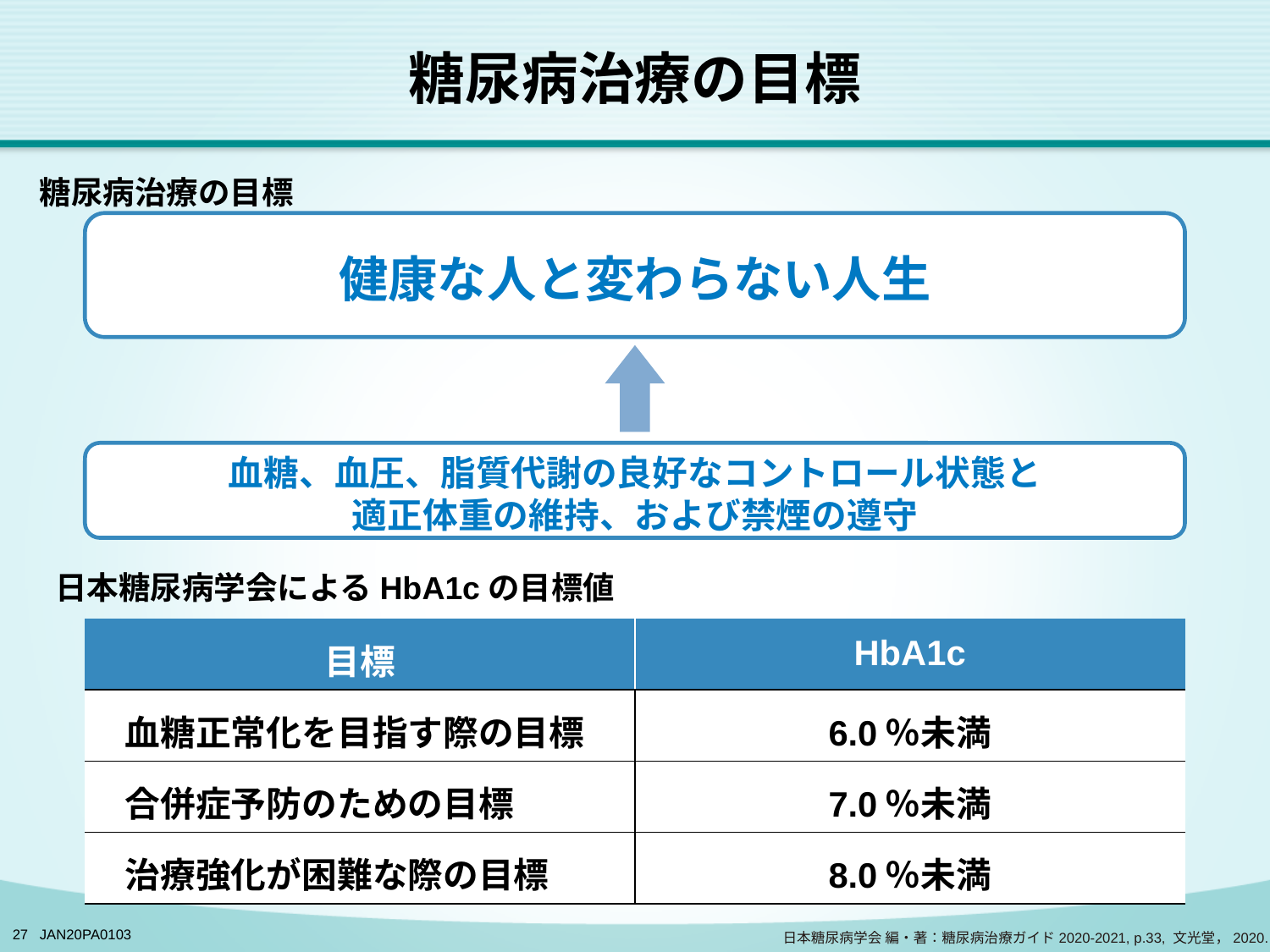

# 糖尿病治療の目標
糖尿病治療の目標
健康な人と変わらない人生

血糖、血圧、脂質代謝の良好なコントロール状態と
適正体重の維持、および禁煙の遵守
日本糖尿病学会によるHbA1cの目標値
| 目標 | HbA1c |
| --- | --- |
| 血糖正常化を目指す際の目標 | 6.0％未満 |
| 合併症予防のための目標 | 7.0％未満 |
| 治療強化が困難な際の目標 | 8.0％未満 |
27
日本糖尿病学会 編・著：糖尿病治療ガイド2020-2021, p.33, 文光堂，2020.